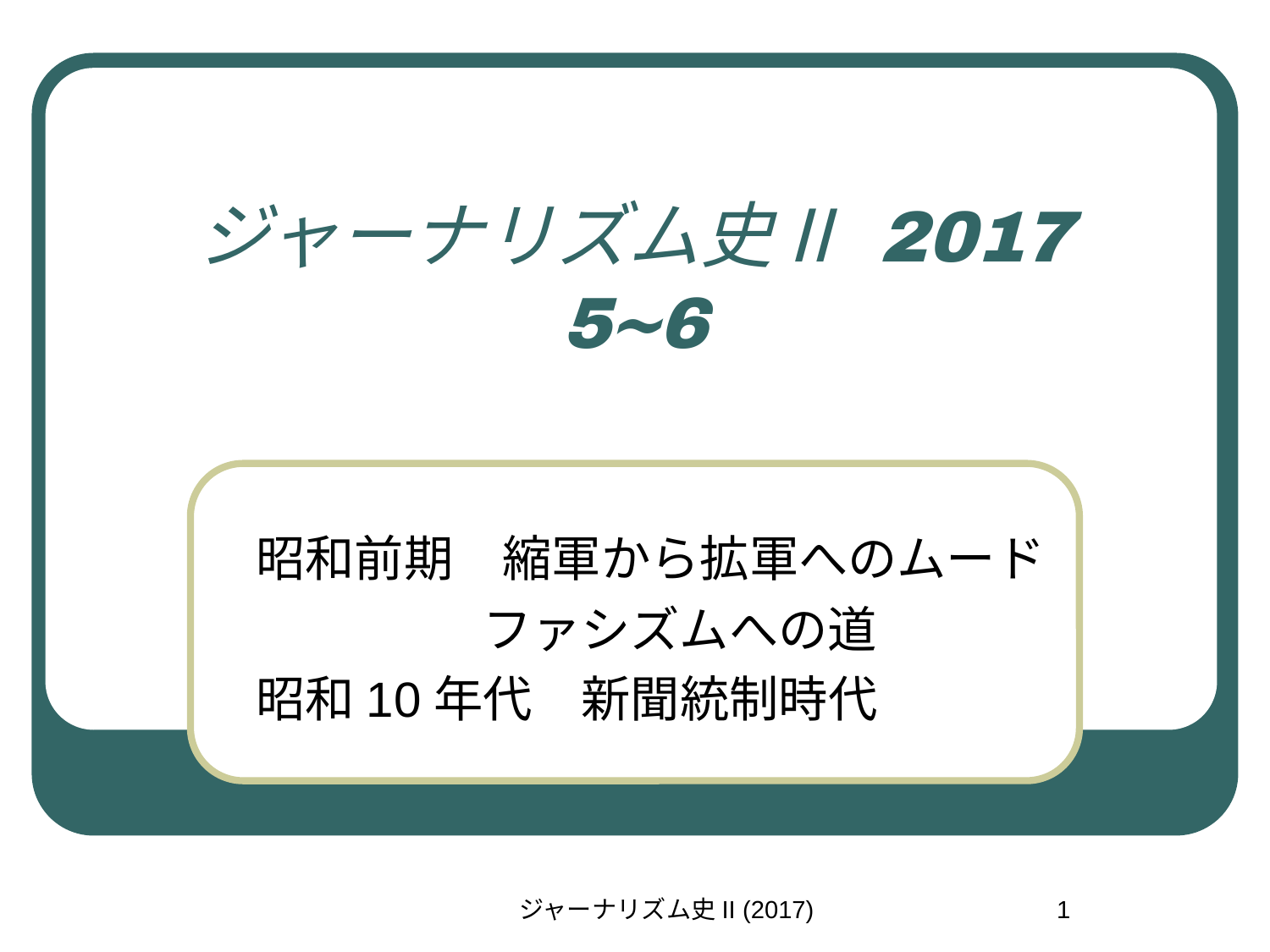

# ジャーナリズム史Ⅱ 2017 5~6
昭和前期　縮軍から拡軍へのムード
　ファシズムへの道
昭和10年代　新聞統制時代
ジャーナリズム史II (2017)
1